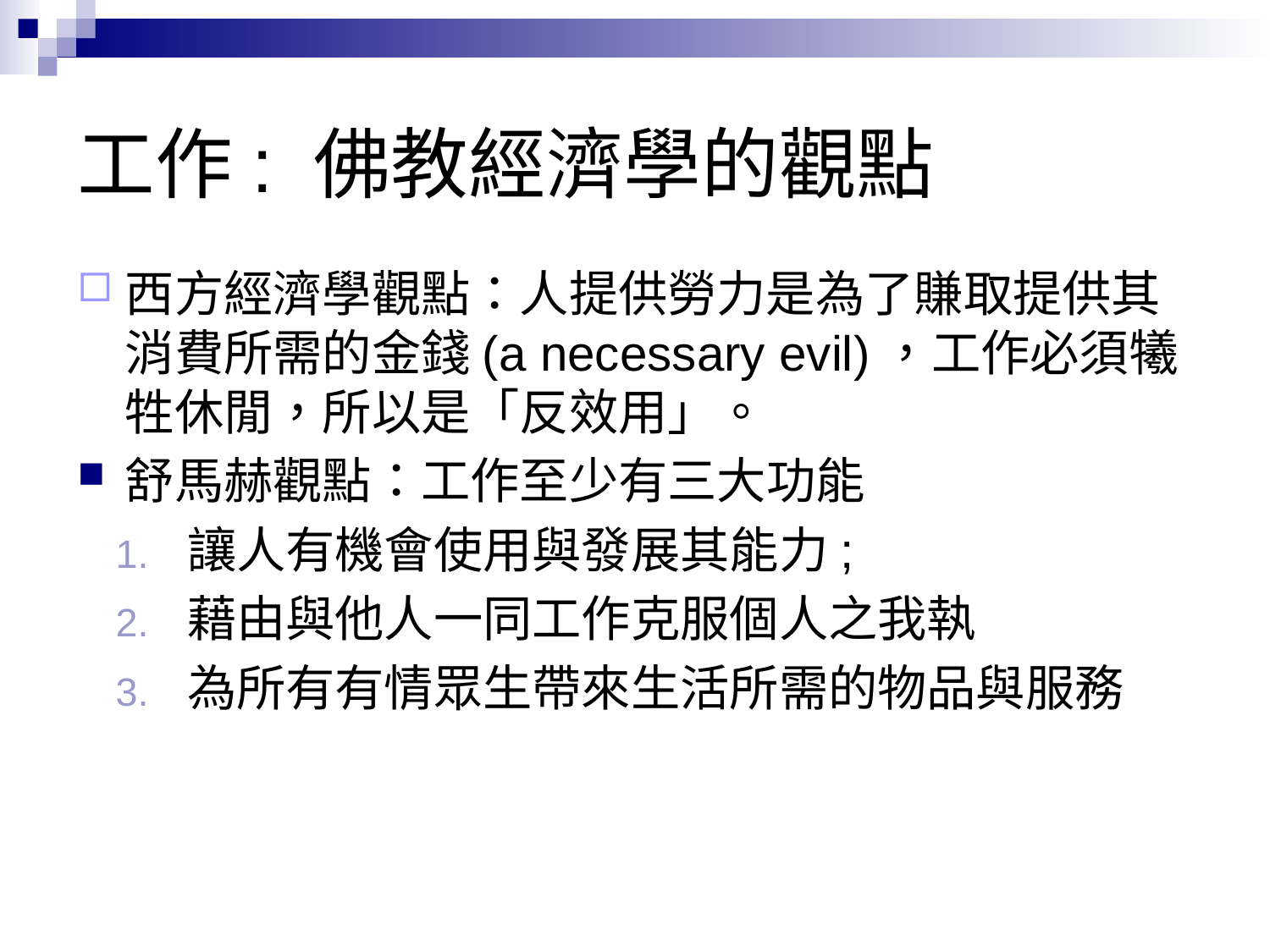

# 工作: 佛教經濟學的觀點
西方經濟學觀點：人提供勞力是為了賺取提供其消費所需的金錢(a necessary evil)，工作必須犧牲休閒，所以是「反效用」。
舒馬赫觀點：工作至少有三大功能
讓人有機會使用與發展其能力;
藉由與他人一同工作克服個人之我執
為所有有情眾生帶來生活所需的物品與服務